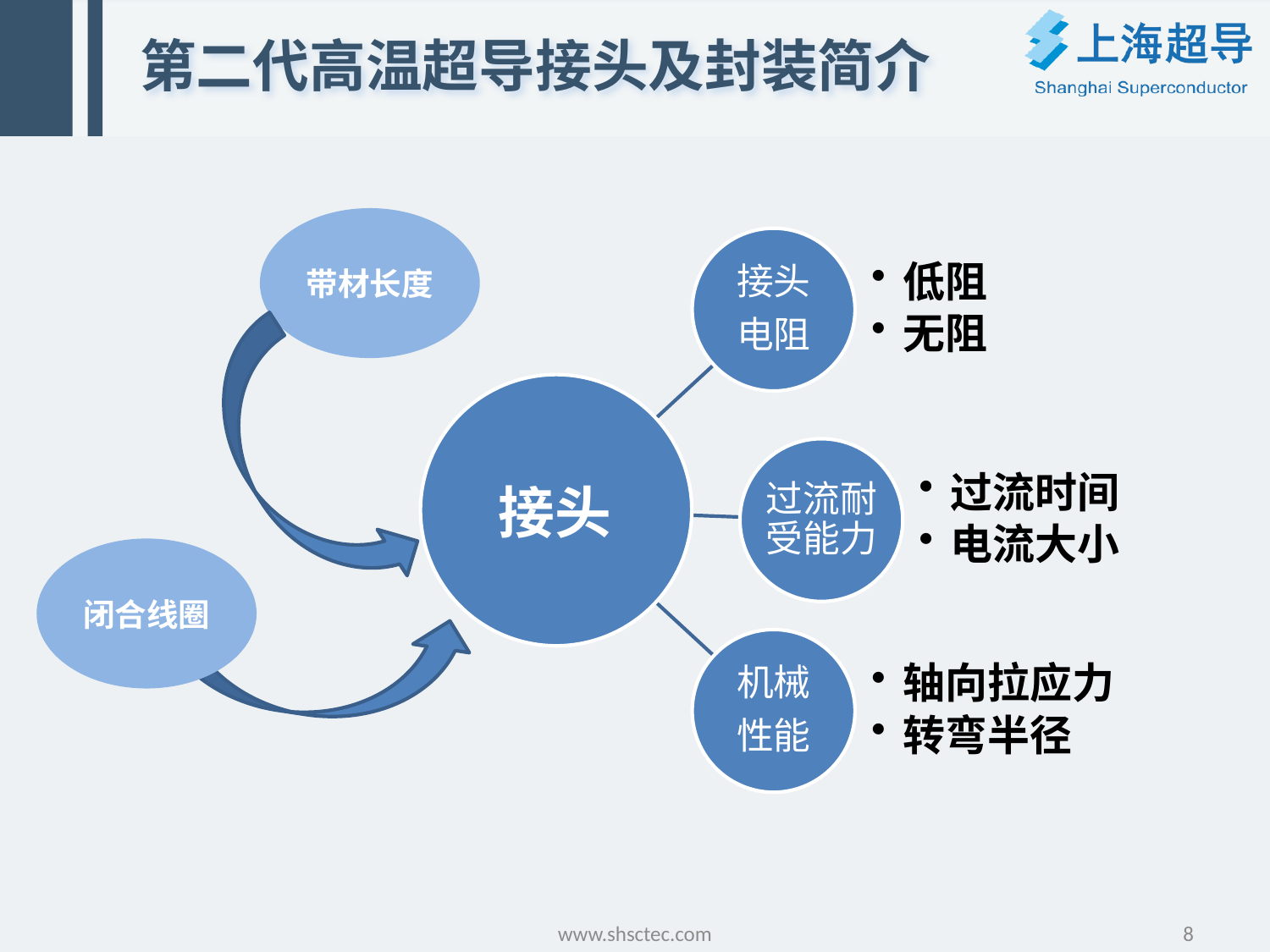

# 第二代高温超导接头及封装简介
带材长度
接头
电阻
低阻
无阻
过流耐受能力
过流时间
电流大小
机械
性能
轴向拉应力
转弯半径

接头
闭合线圈

www.shsctec.com
8